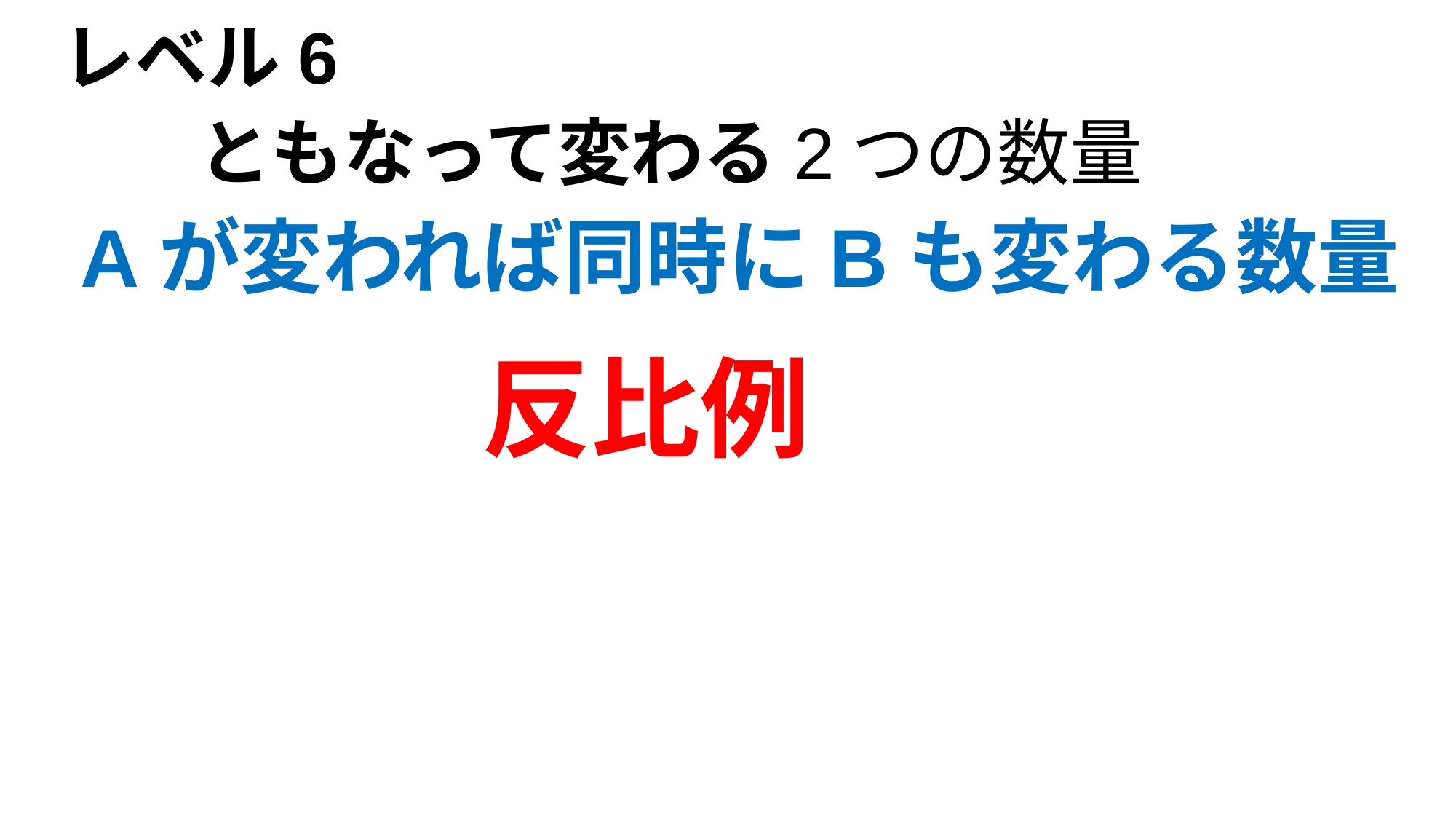

レベル6
ともなって変わる2つの数量
Aが変われば同時にBも変わる数量
反比例